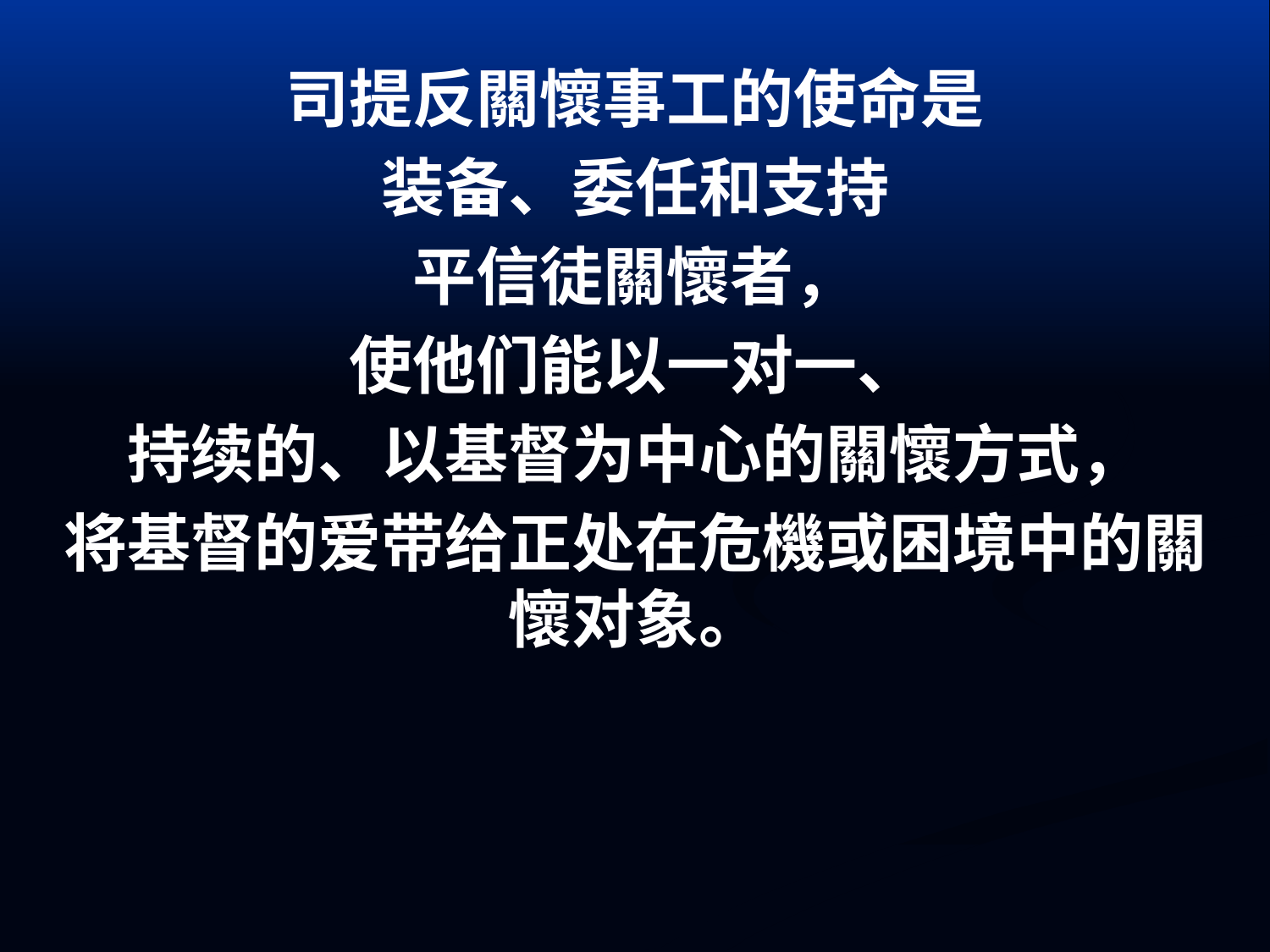

司提反關懷事工的使命是
装备、委任和支持
平信徒關懷者，
使他们能以一对一、
持续的、以基督为中心的關懷方式，
将基督的爱带给正处在危機或困境中的關懷对象。

#